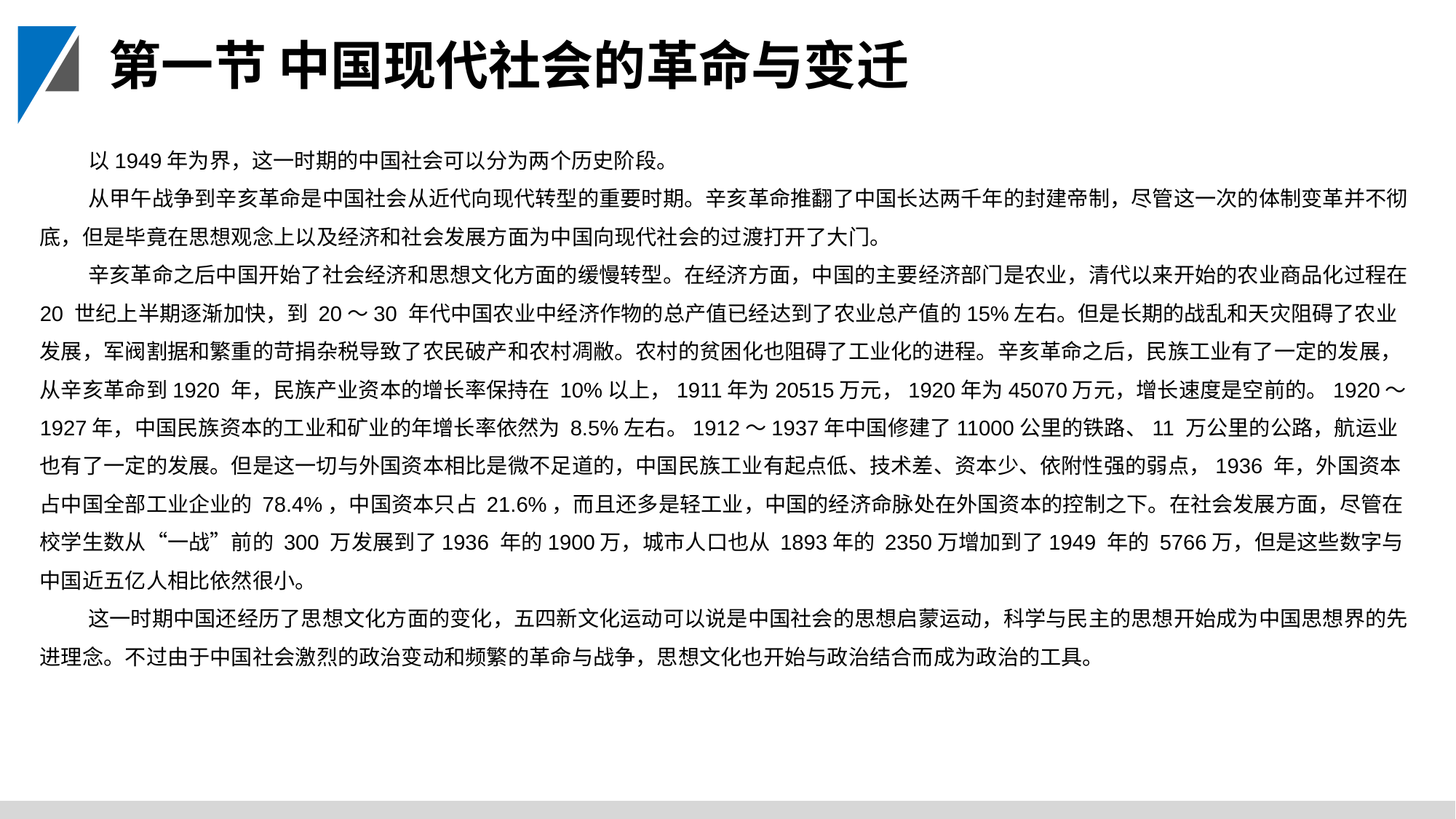

第一节 中国现代社会的革命与变迁
以1949年为界，这一时期的中国社会可以分为两个历史阶段。
从甲午战争到辛亥革命是中国社会从近代向现代转型的重要时期。辛亥革命推翻了中国长达两千年的封建帝制，尽管这一次的体制变革并不彻底，但是毕竟在思想观念上以及经济和社会发展方面为中国向现代社会的过渡打开了大门。
辛亥革命之后中国开始了社会经济和思想文化方面的缓慢转型。在经济方面，中国的主要经济部门是农业，清代以来开始的农业商品化过程在 20 世纪上半期逐渐加快，到 20～30 年代中国农业中经济作物的总产值已经达到了农业总产值的15%左右。但是长期的战乱和天灾阻碍了农业发展，军阀割据和繁重的苛捐杂税导致了农民破产和农村凋敝。农村的贫困化也阻碍了工业化的进程。辛亥革命之后，民族工业有了一定的发展，从辛亥革命到1920 年，民族产业资本的增长率保持在 10%以上，1911年为20515万元，1920年为45070万元，增长速度是空前的。1920～1927年，中国民族资本的工业和矿业的年增长率依然为 8.5%左右。1912～1937年中国修建了11000公里的铁路、11 万公里的公路，航运业也有了一定的发展。但是这一切与外国资本相比是微不足道的，中国民族工业有起点低、技术差、资本少、依附性强的弱点，1936 年，外国资本占中国全部工业企业的 78.4%，中国资本只占 21.6%，而且还多是轻工业，中国的经济命脉处在外国资本的控制之下。在社会发展方面，尽管在校学生数从“一战”前的 300 万发展到了1936 年的1900万，城市人口也从 1893年的 2350万增加到了1949 年的 5766万，但是这些数字与中国近五亿人相比依然很小。
这一时期中国还经历了思想文化方面的变化，五四新文化运动可以说是中国社会的思想启蒙运动，科学与民主的思想开始成为中国思想界的先进理念。不过由于中国社会激烈的政治变动和频繁的革命与战争，思想文化也开始与政治结合而成为政治的工具。